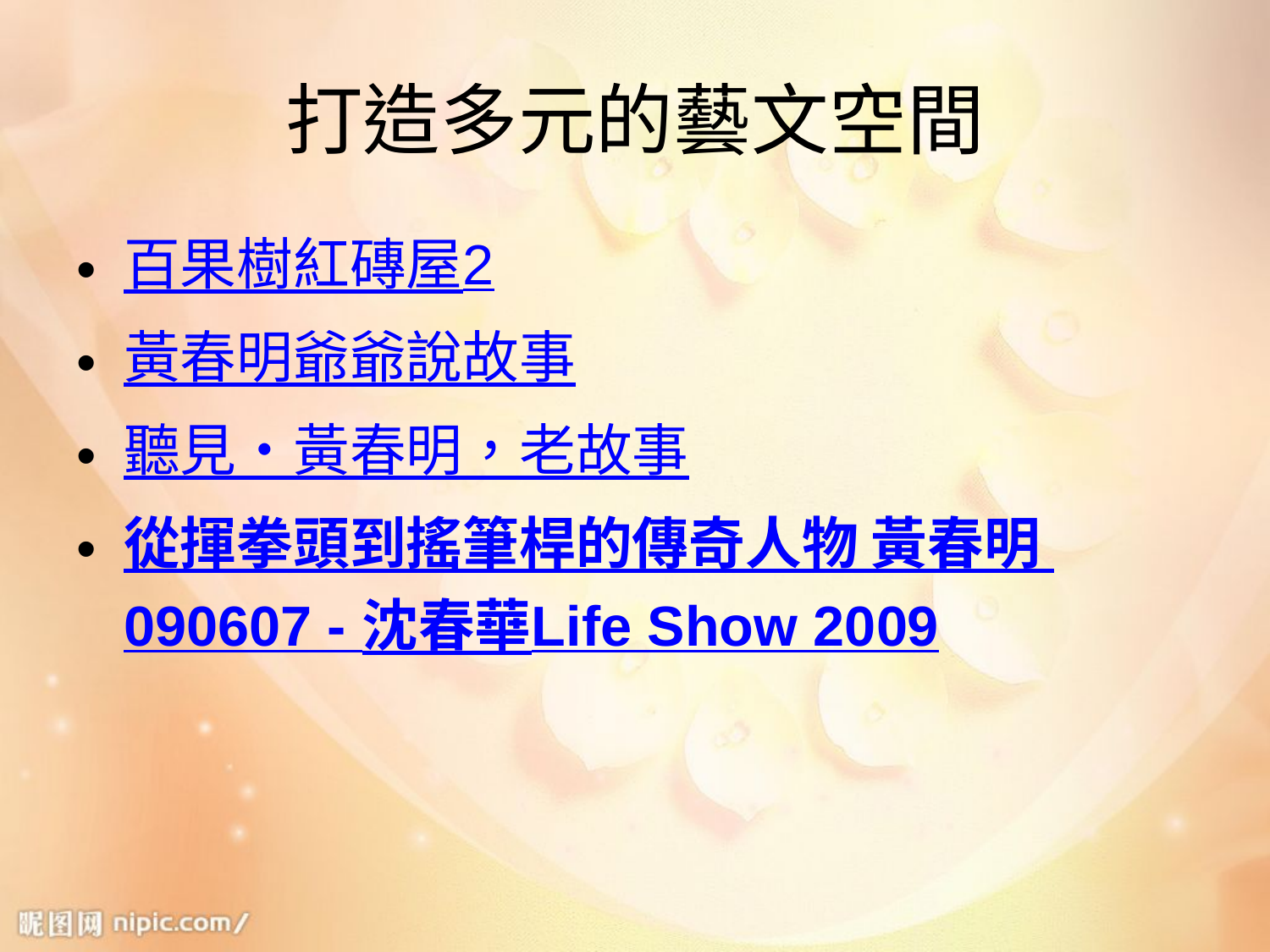

# 打造多元的藝文空間
百果樹紅磚屋2
黃春明爺爺說故事
聽見‧黃春明，老故事
從揮拳頭到搖筆桿的傳奇人物 黃春明 090607 - 沈春華Life Show 2009